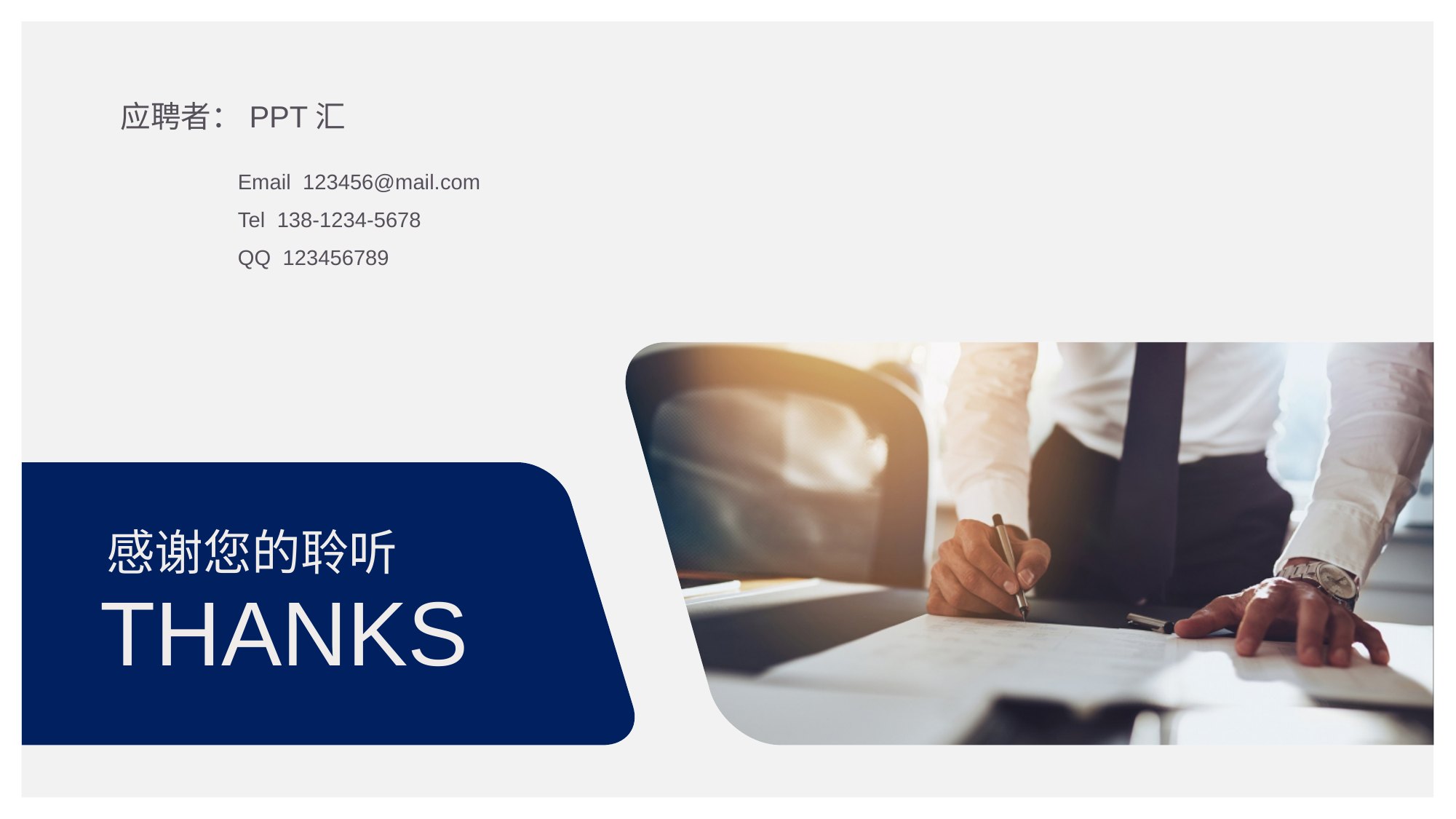

应聘者：PPT汇
Email  123456@mail.com
Tel  138-1234-5678
QQ  123456789

感谢您的聆听
THANKS